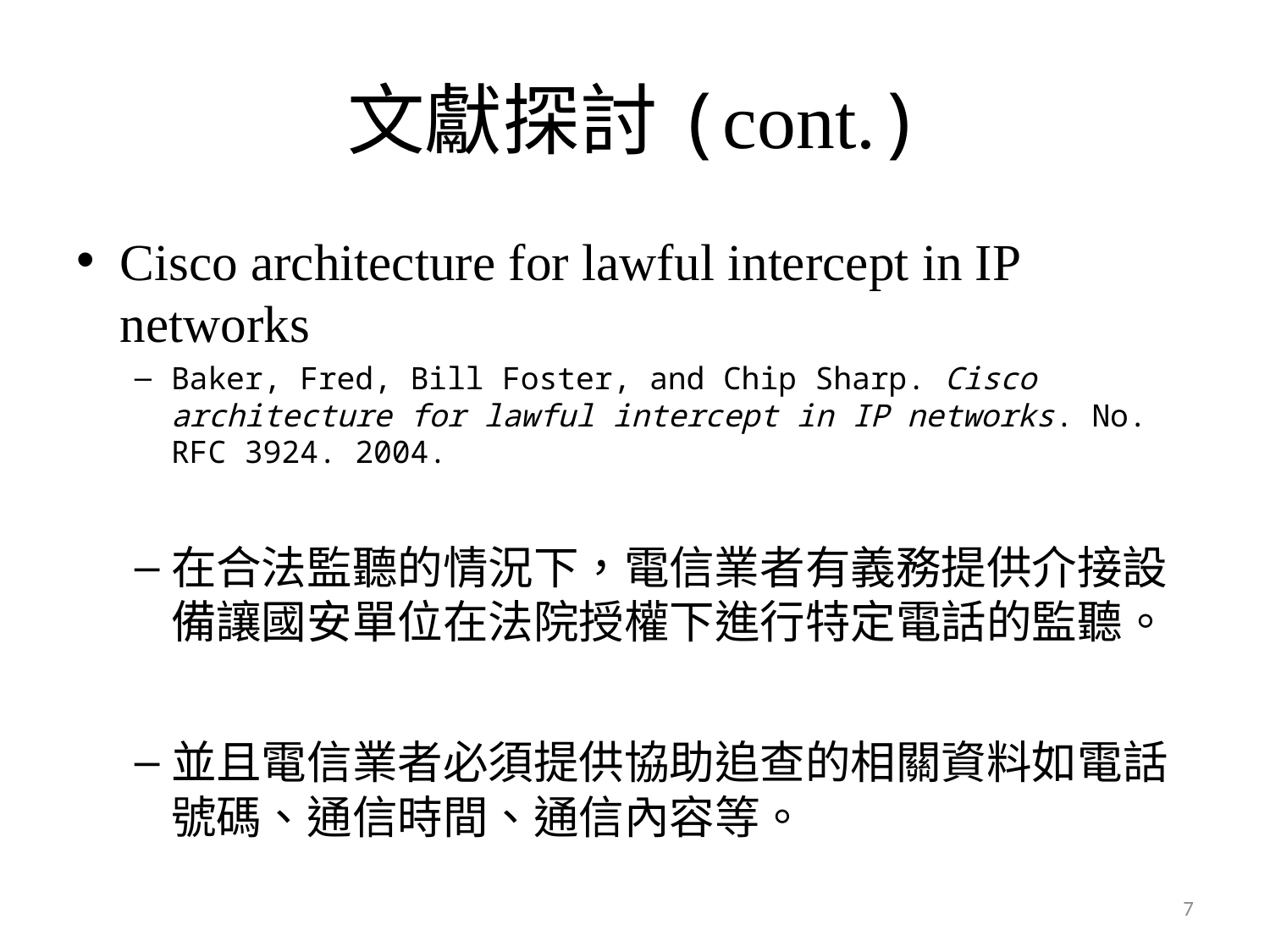

# 文獻探討(cont.)
Cisco architecture for lawful intercept in IP networks
Baker, Fred, Bill Foster, and Chip Sharp. Cisco architecture for lawful intercept in IP networks. No. RFC 3924. 2004.

在合法監聽的情況下，電信業者有義務提供介接設備讓國安單位在法院授權下進行特定電話的監聽。

並且電信業者必須提供協助追查的相關資料如電話號碼、通信時間、通信內容等。
7